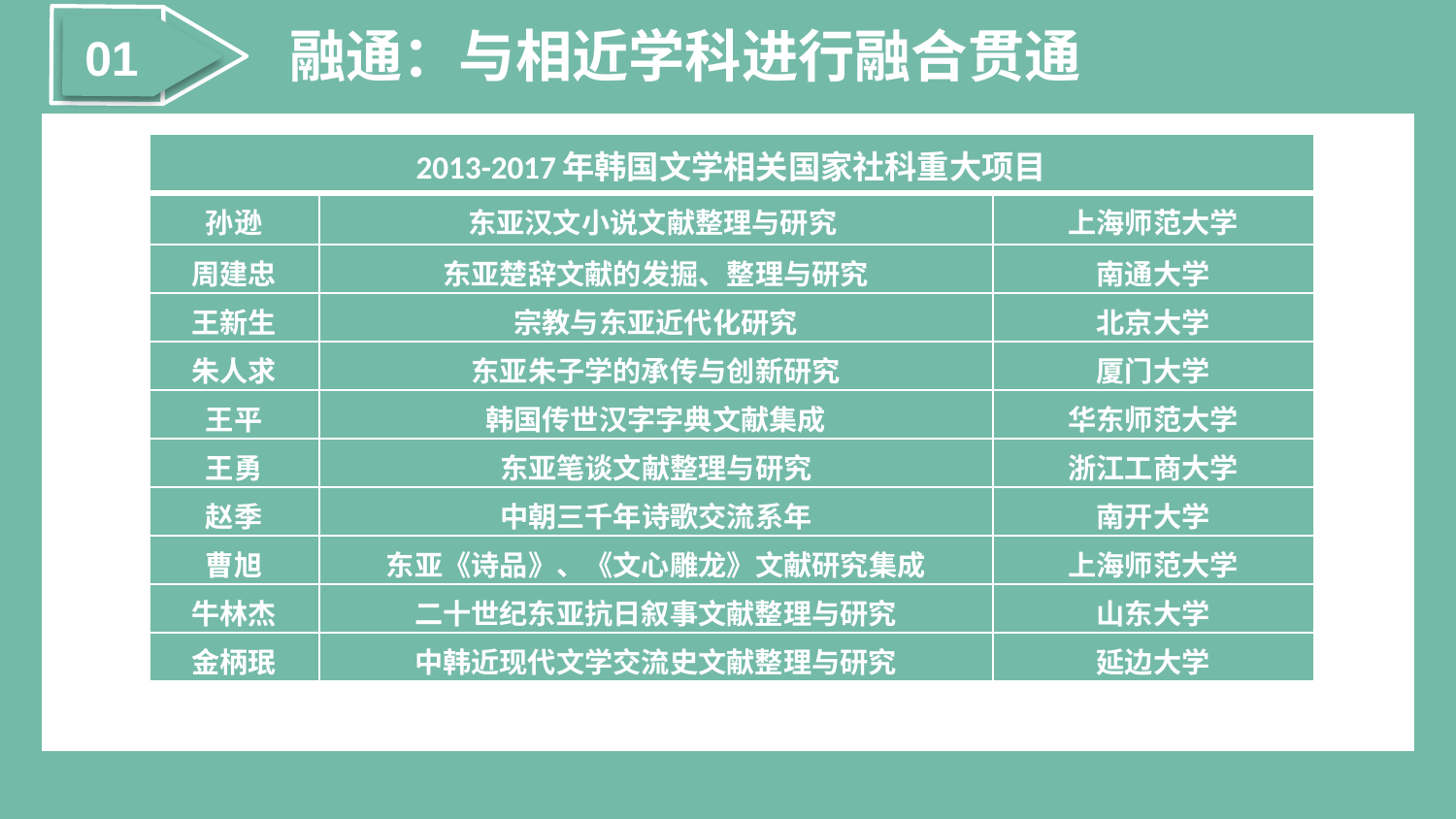

01
融通：与相近学科进行融合贯通
| 2013-2017年韩国文学相关国家社科重大项目 |  |  |
| --- | --- | --- |
| 孙逊 | 东亚汉文小说文献整理与研究 | 上海师范大学 |
| 周建忠 | 东亚楚辞文献的发掘、整理与研究 | 南通大学 |
| 王新生 | 宗教与东亚近代化研究 | 北京大学 |
| 朱人求 | 东亚朱子学的承传与创新研究 | 厦门大学 |
| 王平 | 韩国传世汉字字典文献集成 | 华东师范大学 |
| 王勇 | 东亚笔谈文献整理与研究 | 浙江工商大学 |
| 赵季 | 中朝三千年诗歌交流系年 | 南开大学 |
| 曹旭 | 东亚《诗品》、《文心雕龙》文献研究集成 | 上海师范大学 |
| 牛林杰 | 二十世纪东亚抗日叙事文献整理与研究 | 山东大学 |
| 金柄珉 | 中韩近现代文学交流史文献整理与研究 | 延边大学 |